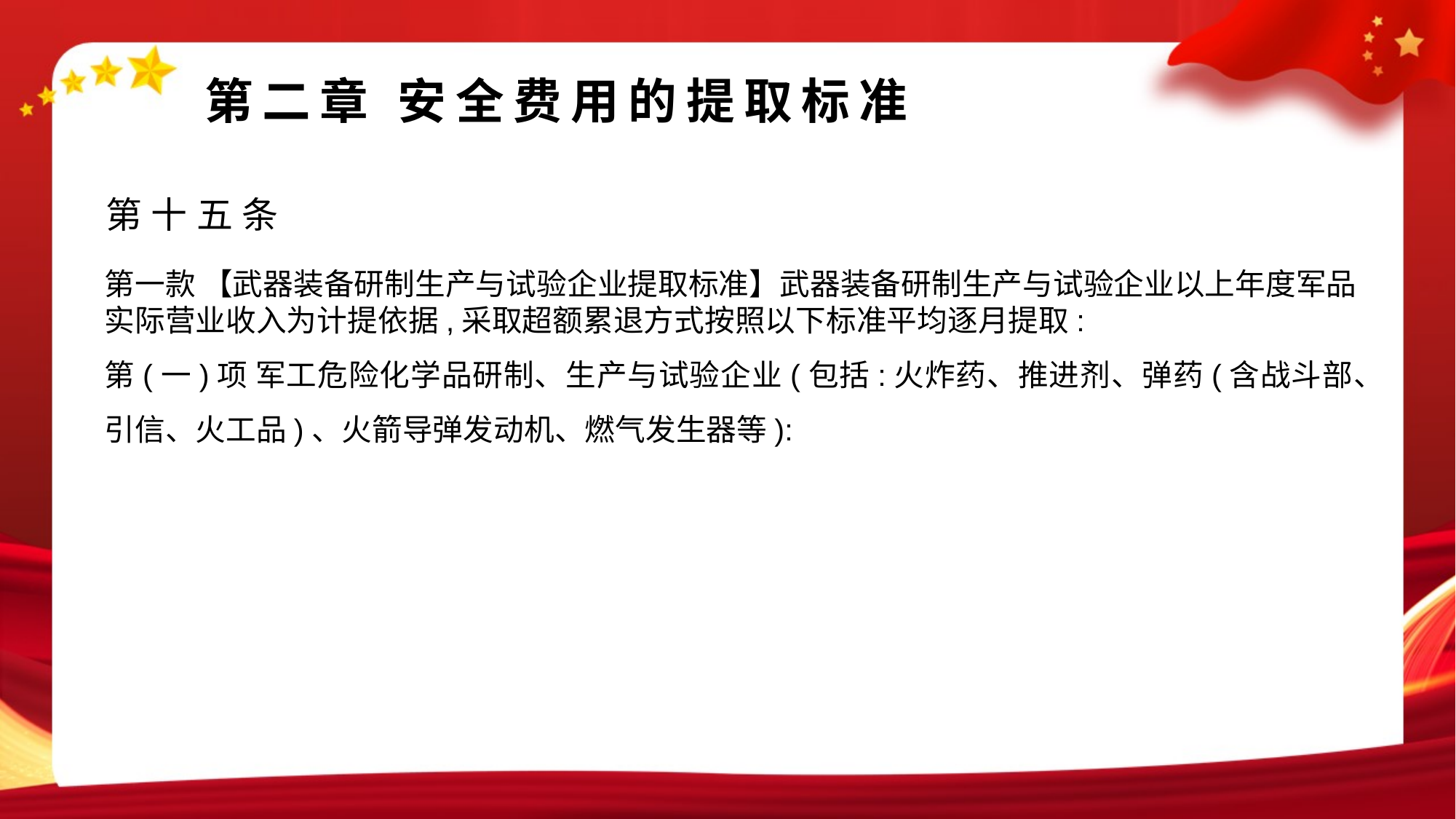

第二章 安全费用的提取标准
第十五条
第一款 【武器装备研制生产与试验企业提取标准】武器装备研制生产与试验企业以上年度军品实际营业收入为计提依据,采取超额累退方式按照以下标准平均逐月提取:
第(一)项 军工危险化学品研制、生产与试验企业(包括:火炸药、推进剂、弹药(含战斗部、引信、火工品)、火箭导弹发动机、燃气发生器等):